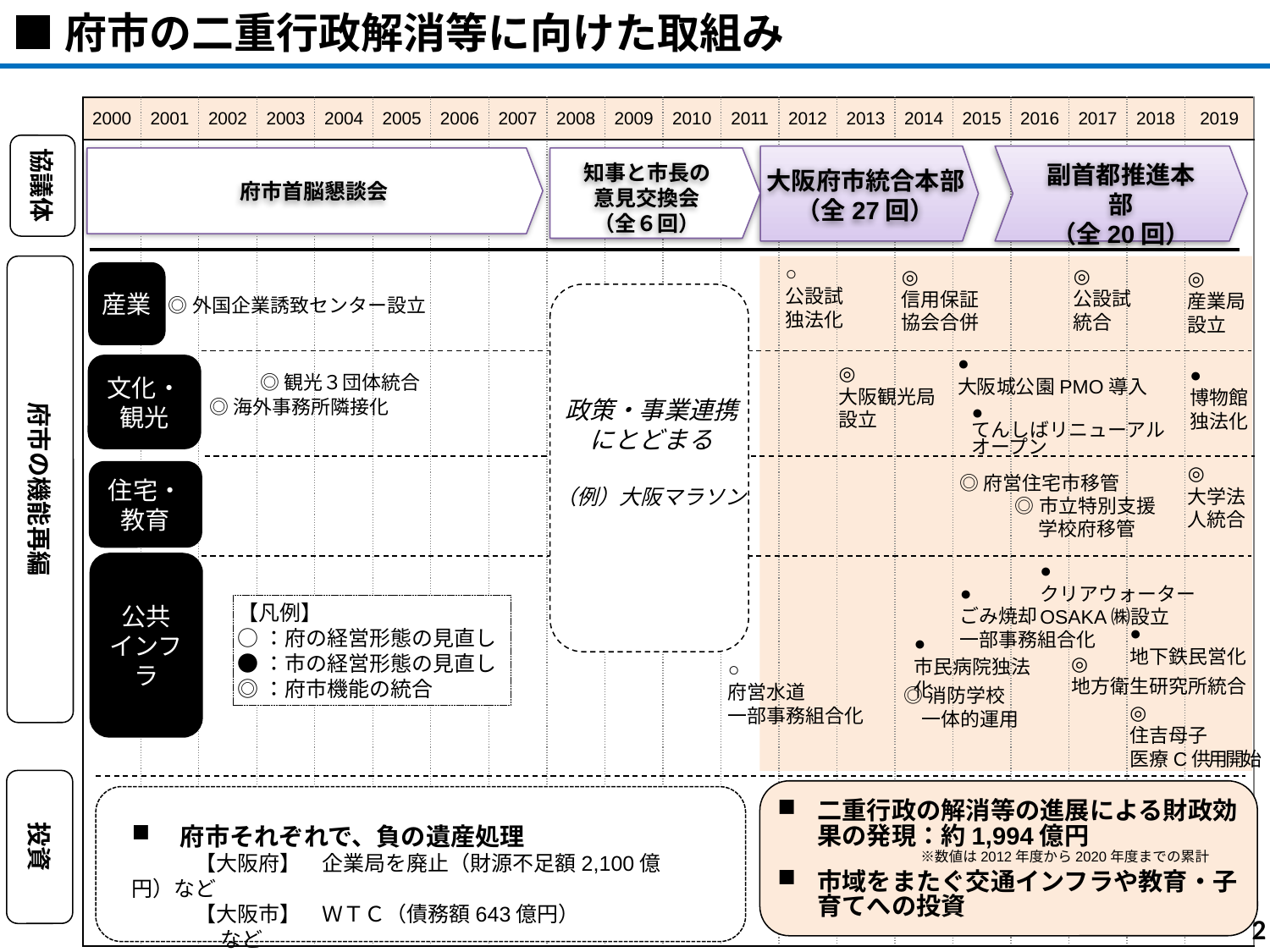

■府市の二重行政解消等に向けた取組み
| 2000 | 2001 | 2002 | 2003 | 2004 | 2005 | 2006 | 2007 | 2008 | 2009 | 2010 | 2011 | 2012 | 2013 | 2014 | 2015 | 2016 | 2017 | 2018 | 2019 |
| --- | --- | --- | --- | --- | --- | --- | --- | --- | --- | --- | --- | --- | --- | --- | --- | --- | --- | --- | --- |
|  |  |  |  |  |  |  |  |  |  |  |  |  |  |  |  |  |  |  |  |
|  |  |  |  |  |  |  |  |  |  |  |  |  |  |  |  |  |  |  |  |
|  |  |  |  |  |  |  |  |  |  |  |  |  |  |  |  |  |  |  |  |
協議体

知事と市長の
意見交換会
（全６回）
副首都推進本部
（全20回）
大阪府市統合本部
（全27回）
府市首脳懇談会

○
公設試
独法化
府市の機能再編
◎
公設試
統合
◎
信用保証
協会合併
◎
産業局
設立
産業

◎外国企業誘致センター設立
●
大阪城公園PMO導入
◎
大阪観光局
設立
文化・
観光
●
博物館
独法化
◎観光３団体統合
政策・事業連携
にとどまる

（例）大阪マラソン
◎海外事務所隣接化
●
てんしばリニューアルオープン
◎
大学法人統合
住宅・
教育
◎府営住宅市移管
◎市立特別支援
　 学校府移管
●
クリアウォーター
OSAKA㈱設立
公共
インフラ
●
ごみ焼却
一部事務組合化
【凡例】
○：府の経営形態の見直し
●：市の経営形態の見直し
◎：府市機能の統合
●
地下鉄民営化
●
市民病院独法化
◎
地方衛生研究所統合
○
府営水道
一部事務組合化
◎消防学校
   一体的運用
◎
住吉母子
医療C供用開始
投資

二重行政の解消等の進展による財政効果の発現：約1,994億円

市域をまたぐ交通インフラや教育・子育てへの投資
　府市それぞれで、負の遺産処理
　　　【大阪府】　企業局を廃⽌（財源不⾜額2,100億円）など
　　　【大阪市】　ＷＴＣ（債務額643億円）　　　　　　 　　など
　　※数値は2012年度から2020年度までの累計
2